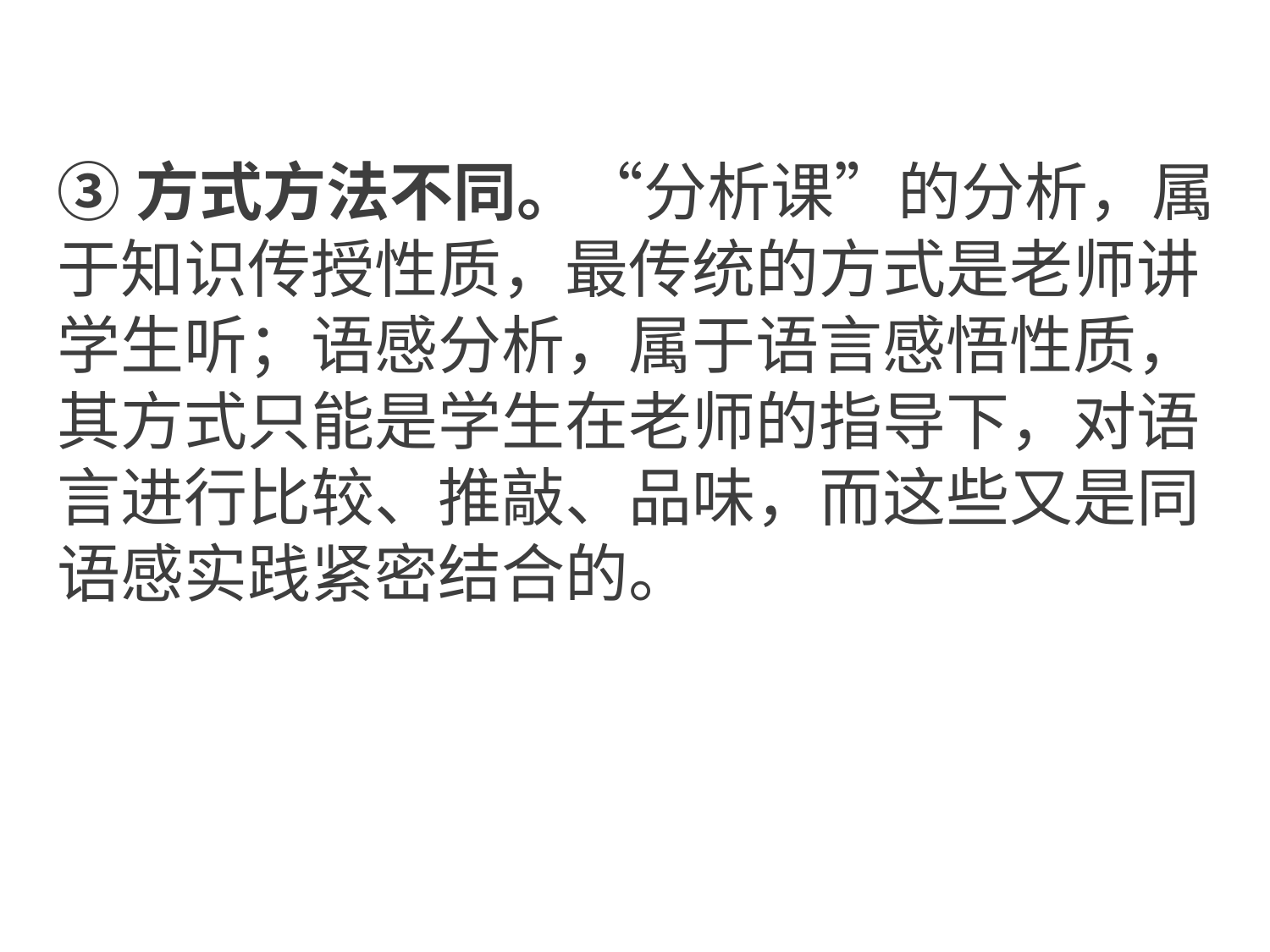

③方式方法不同。“分析课”的分析，属于知识传授性质，最传统的方式是老师讲学生听；语感分析，属于语言感悟性质，其方式只能是学生在老师的指导下，对语言进行比较、推敲、品味，而这些又是同语感实践紧密结合的。